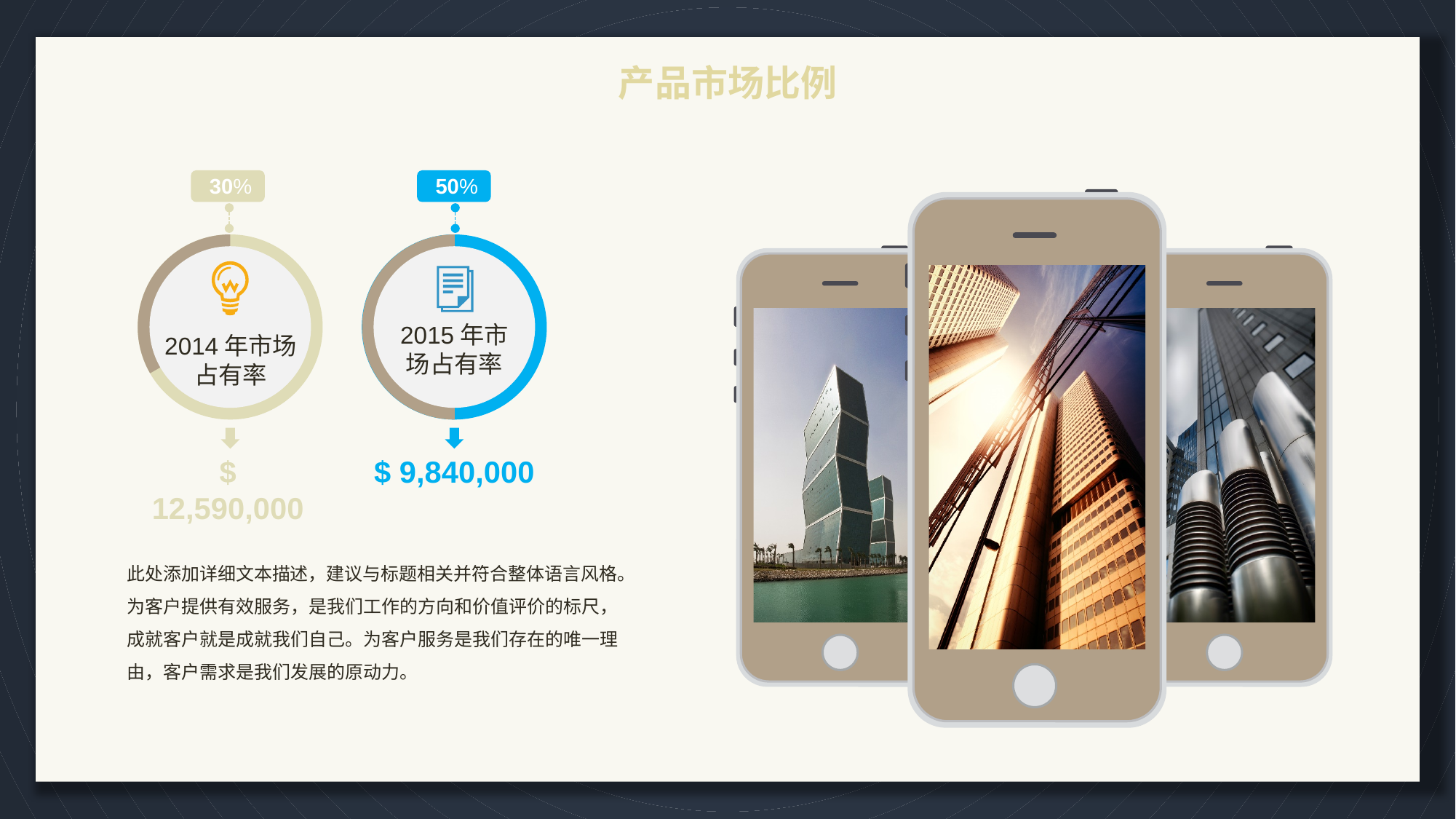

# 产品市场比例

30%

50%

2015年市场占有率

2014年市场占有率

$ 12,590,000

$ 9,840,000
此处添加详细文本描述，建议与标题相关并符合整体语言风格。为客户提供有效服务，是我们工作的方向和价值评价的标尺，成就客户就是成就我们自己。为客户服务是我们存在的唯一理由，客户需求是我们发展的原动力。